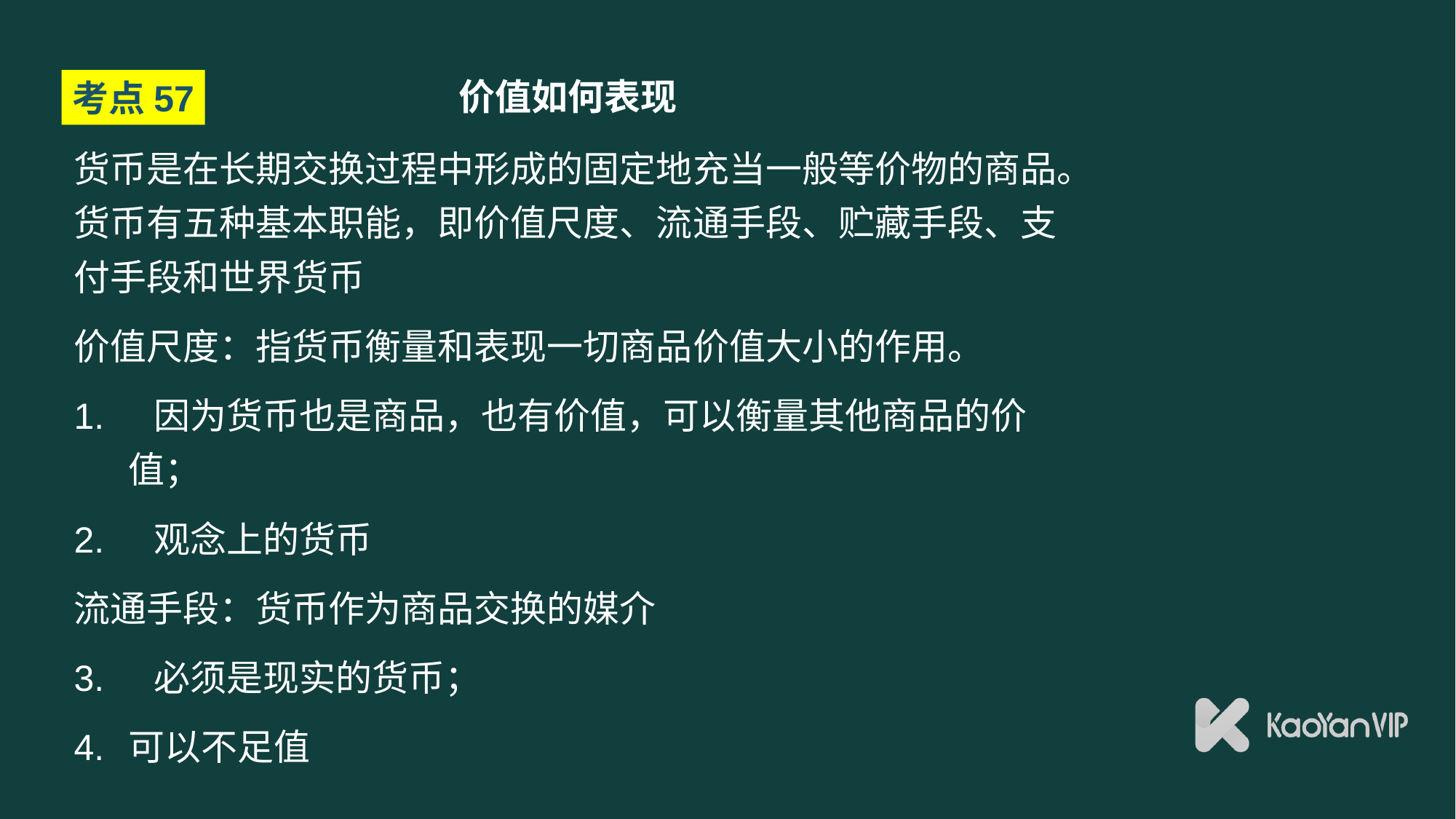

# 价值如何表现
考点57
货币是在长期交换过程中形成的固定地充当一般等价物的商品。货币有五种基本职能，即价值尺度、流通手段、贮藏手段、支付手段和世界货币
价值尺度：指货币衡量和表现一切商品价值大小的作用。
  因为货币也是商品，也有价值，可以衡量其他商品的价值；
  观念上的货币
流通手段：货币作为商品交换的媒介
  必须是现实的货币；
可以不足值